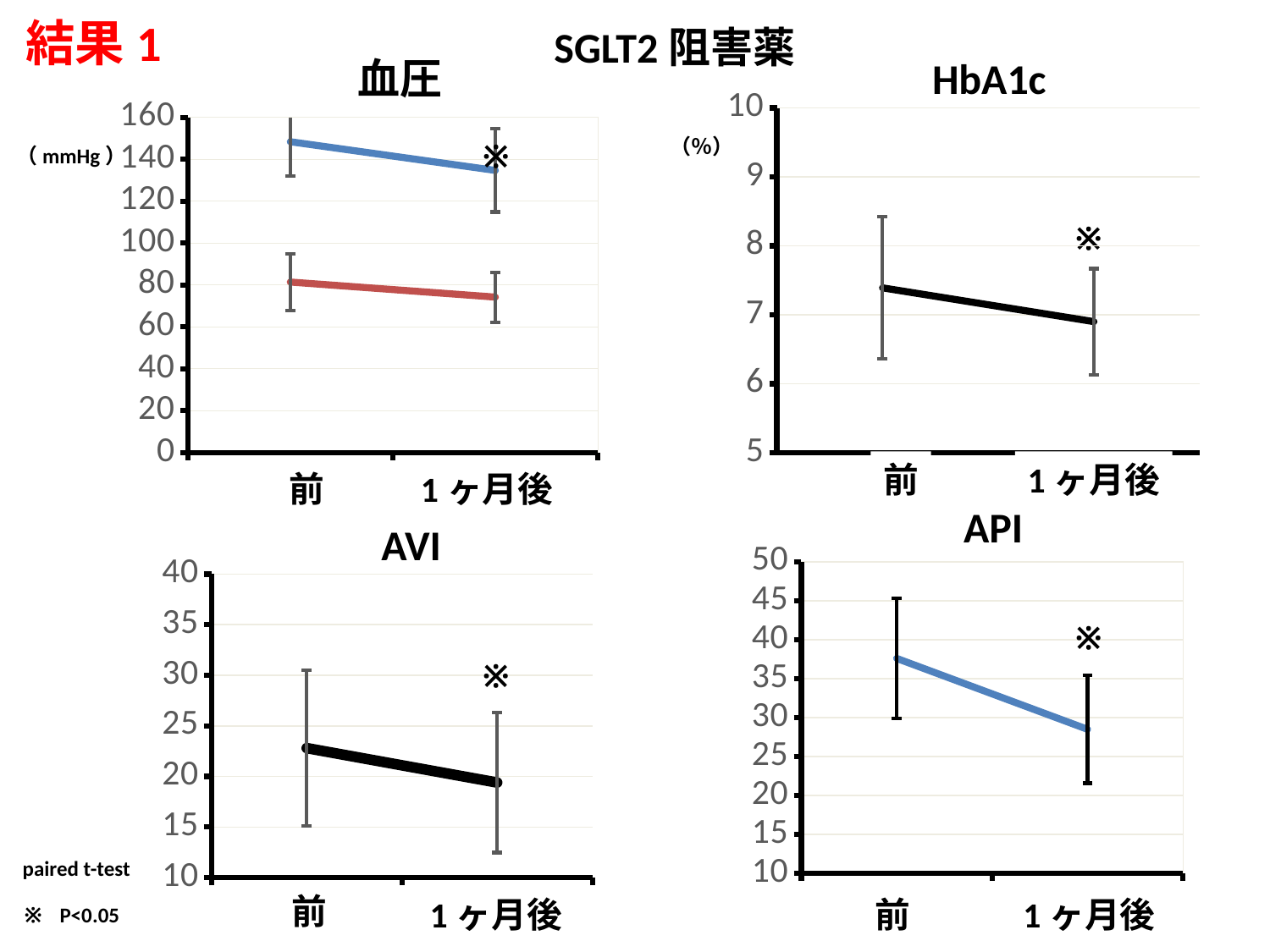

結果1
SGLT2阻害薬
血圧

### Chart

| Category |  |  |
|---|---|---|
※
（mmHg）
前
1ヶ月後
HbA1c

### Chart

| Category |  |
|---|---|
（％）
※
前
1ヶ月後
API
AVI

### Chart

| Category |  |
|---|---|

### Chart

| Category |  |
|---|---|
※
※
paired t-test
※
P<0.05

前
1ヶ月後
前
1ヶ月後